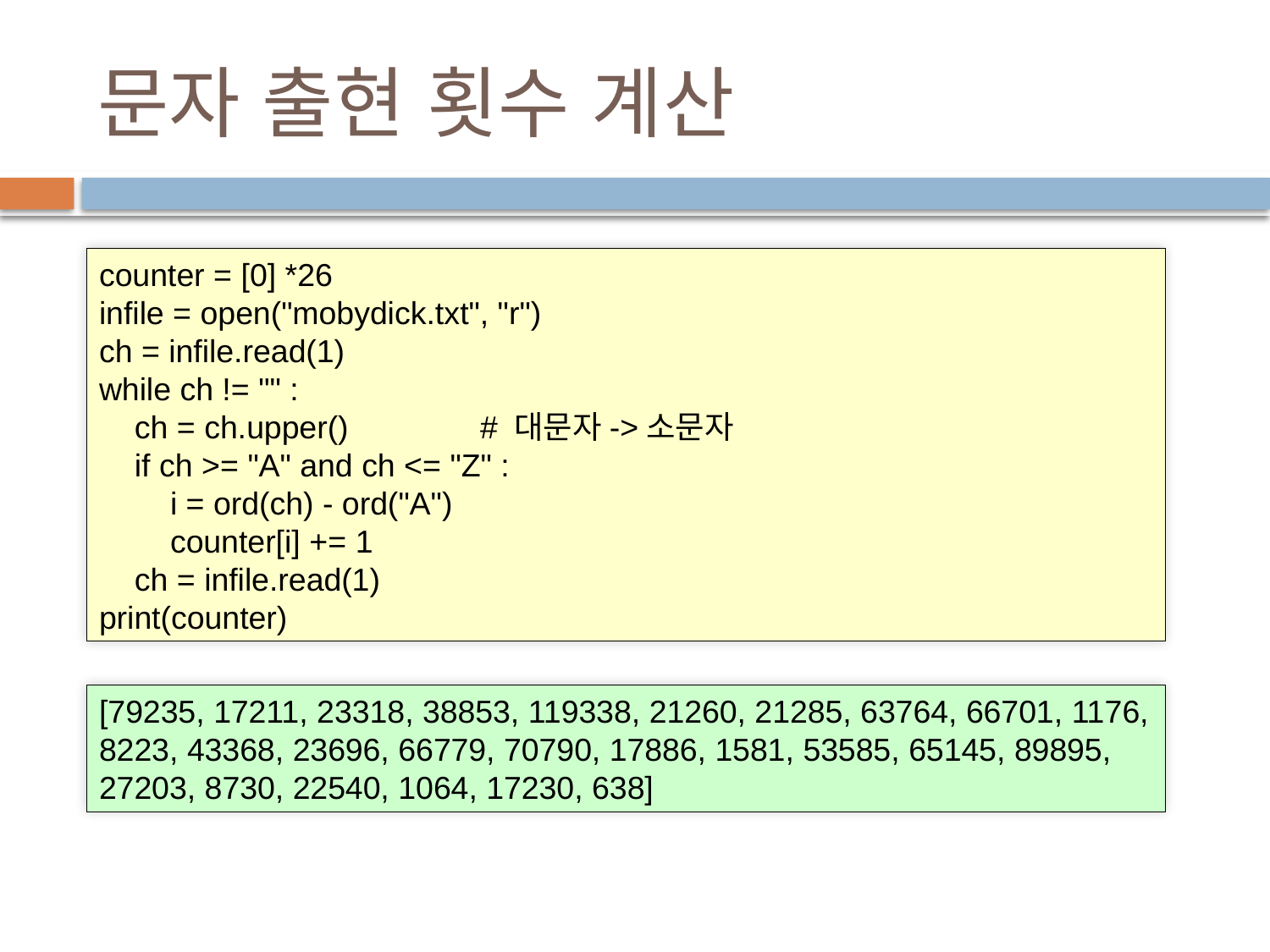

# 문자 출현 횟수 계산
counter = [0] *26
infile = open("mobydick.txt", "r")
ch = infile.read(1)
while ch != "" :
    ch = ch.upper()		# 대문자->소문자
    if ch >= "A" and ch <= "Z" :
        i = ord(ch) - ord("A")
        counter[i] += 1
    ch = infile.read(1)
print(counter)
[79235, 17211, 23318, 38853, 119338, 21260, 21285, 63764, 66701, 1176, 8223, 43368, 23696, 66779, 70790, 17886, 1581, 53585, 65145, 89895, 27203, 8730, 22540, 1064, 17230, 638]